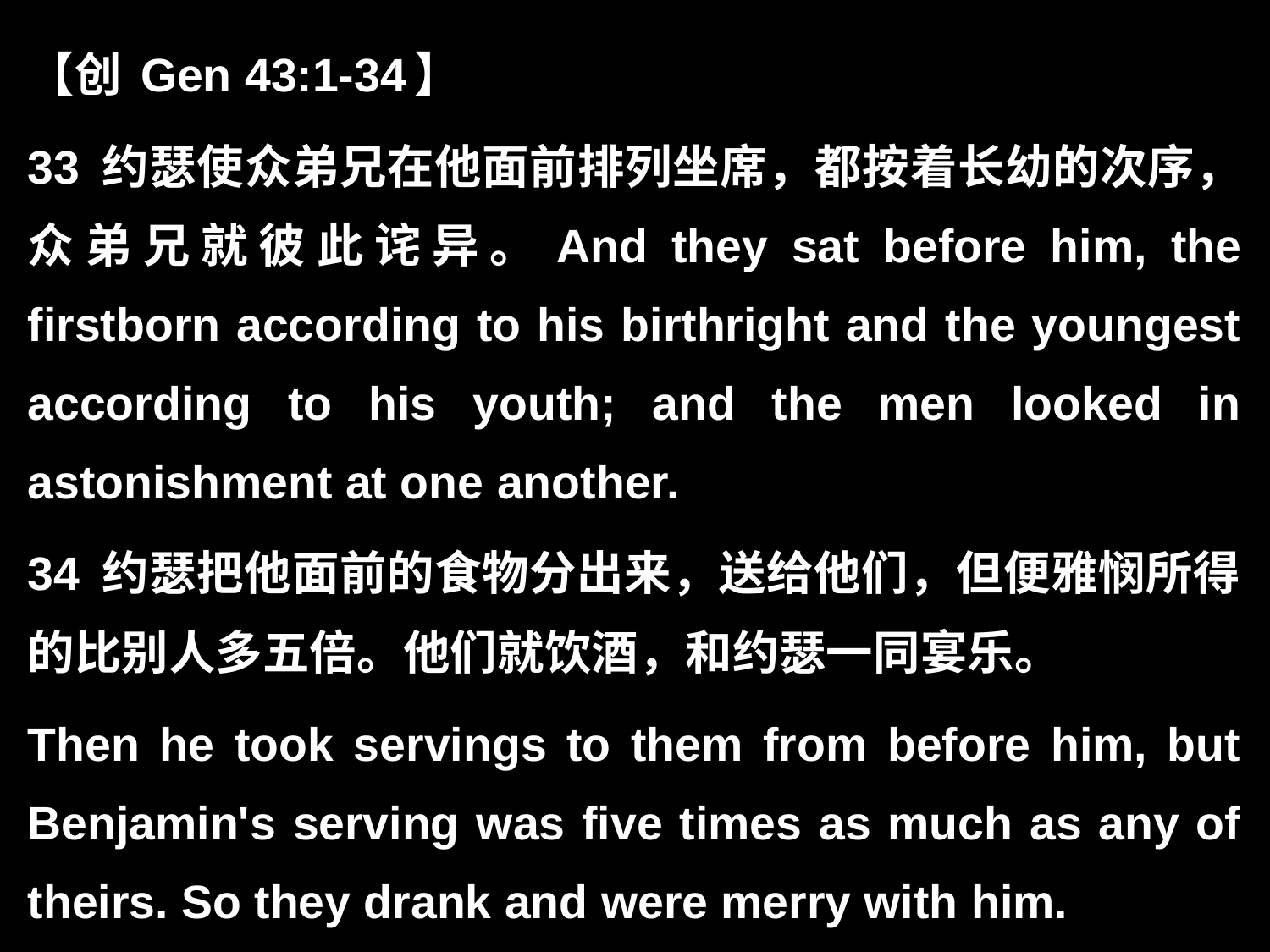

【创 Gen 43:1-34】
33 约瑟使众弟兄在他面前排列坐席，都按着长幼的次序，众弟兄就彼此诧异。And they sat before him, the firstborn according to his birthright and the youngest according to his youth; and the men looked in astonishment at one another.
34 约瑟把他面前的食物分出来，送给他们，但便雅悯所得的比别人多五倍。他们就饮酒，和约瑟一同宴乐。
Then he took servings to them from before him, but Benjamin's serving was five times as much as any of theirs. So they drank and were merry with him.